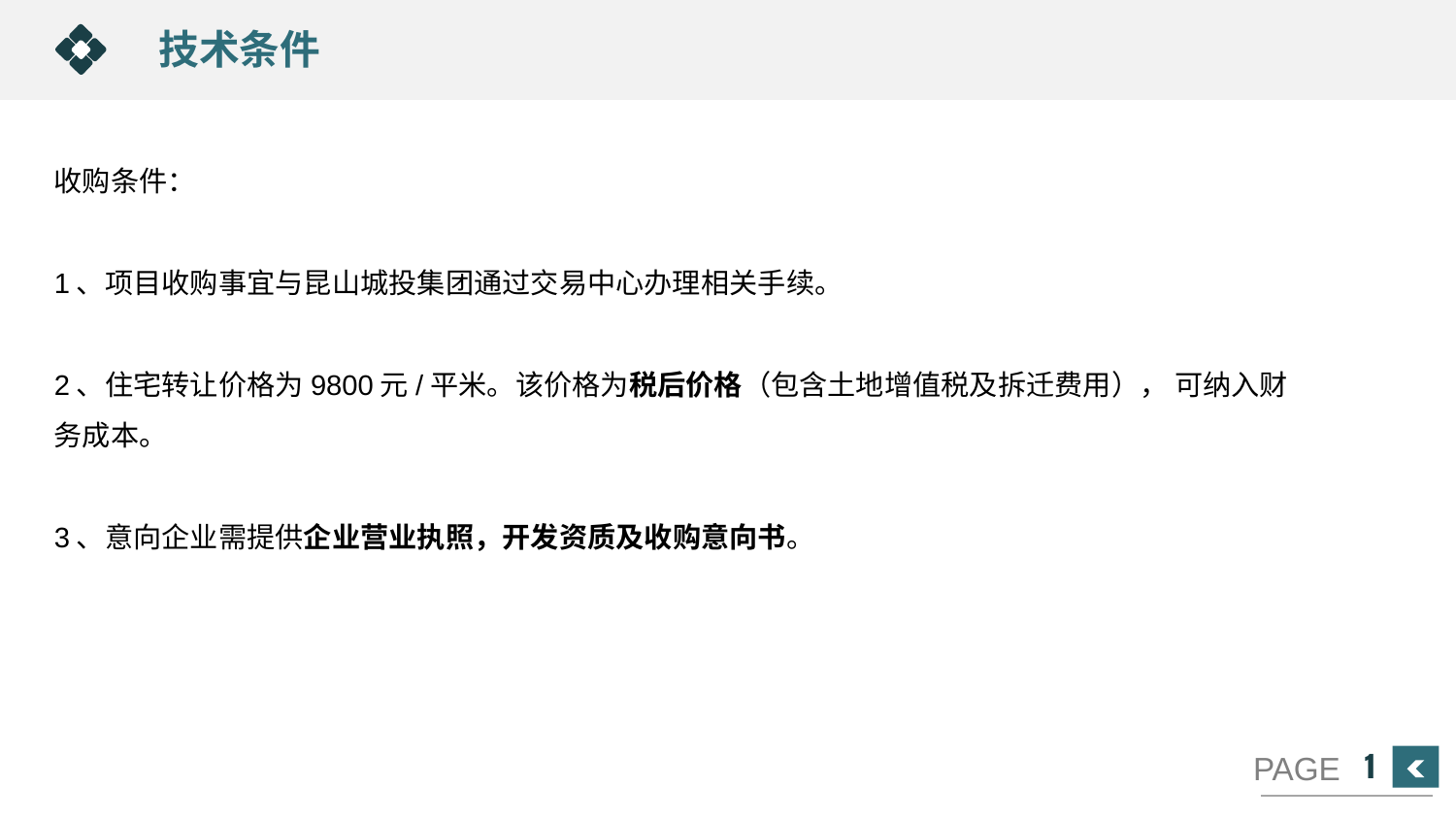

技术条件

收购条件：

1、项目收购事宜与昆山城投集团通过交易中心办理相关手续。

2、住宅转让价格为9800元/平米。该价格为税后价格（包含土地增值税及拆迁费用）， 可纳入财务成本。

3、意向企业需提供企业营业执照，开发资质及收购意向书。
1